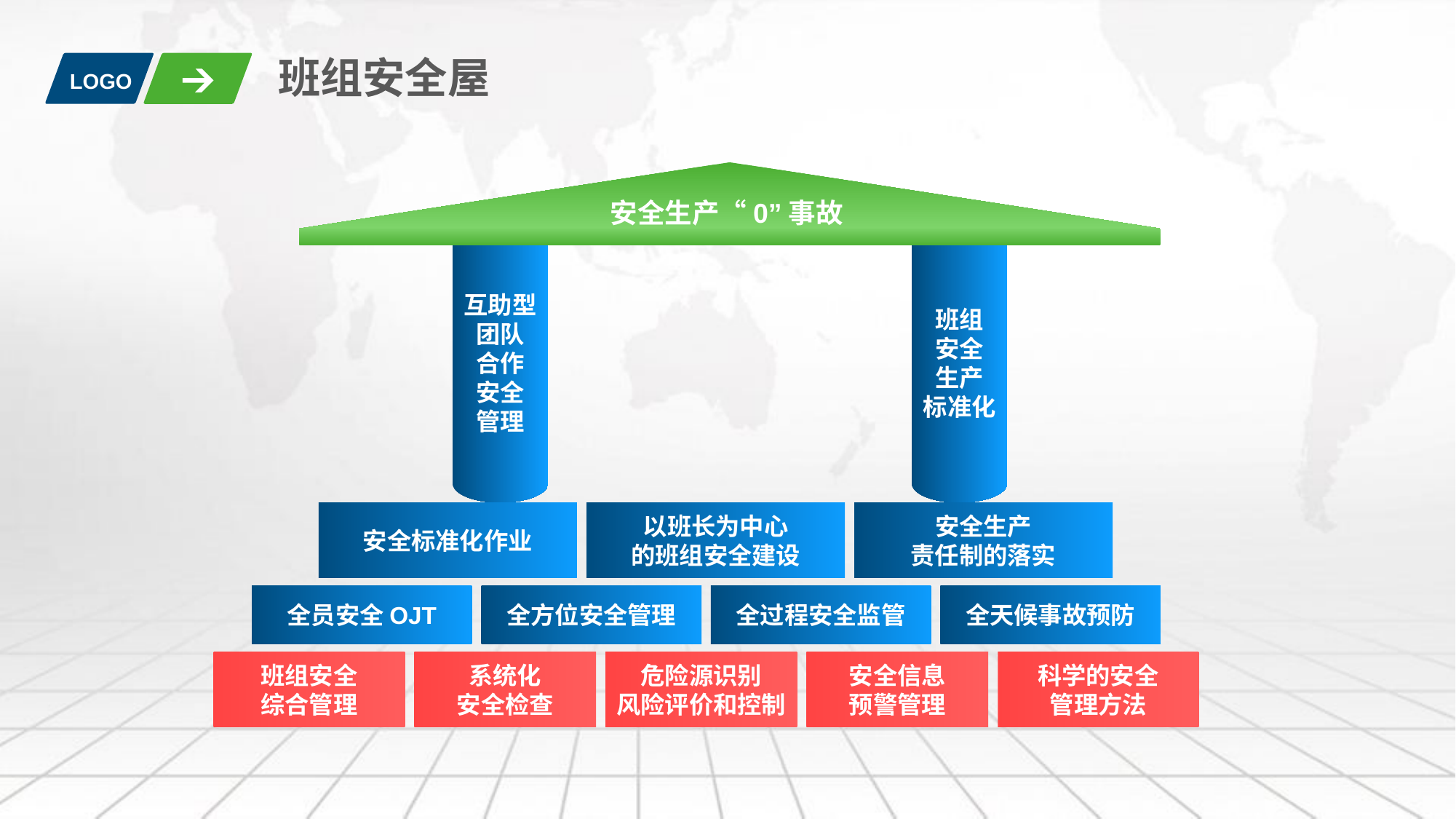

班组安全屋

LOGO

安全生产“0”事故
互助型
团队
合作
安全
管理
班组
安全
生产
标准化

安全标准化作业
以班长为中心
的班组安全建设
安全生产
责任制的落实
全员安全OJT
全方位安全管理
全过程安全监管
全天候事故预防
班组安全
综合管理
系统化
安全检查
危险源识别
风险评价和控制
安全信息
预警管理
科学的安全
管理方法